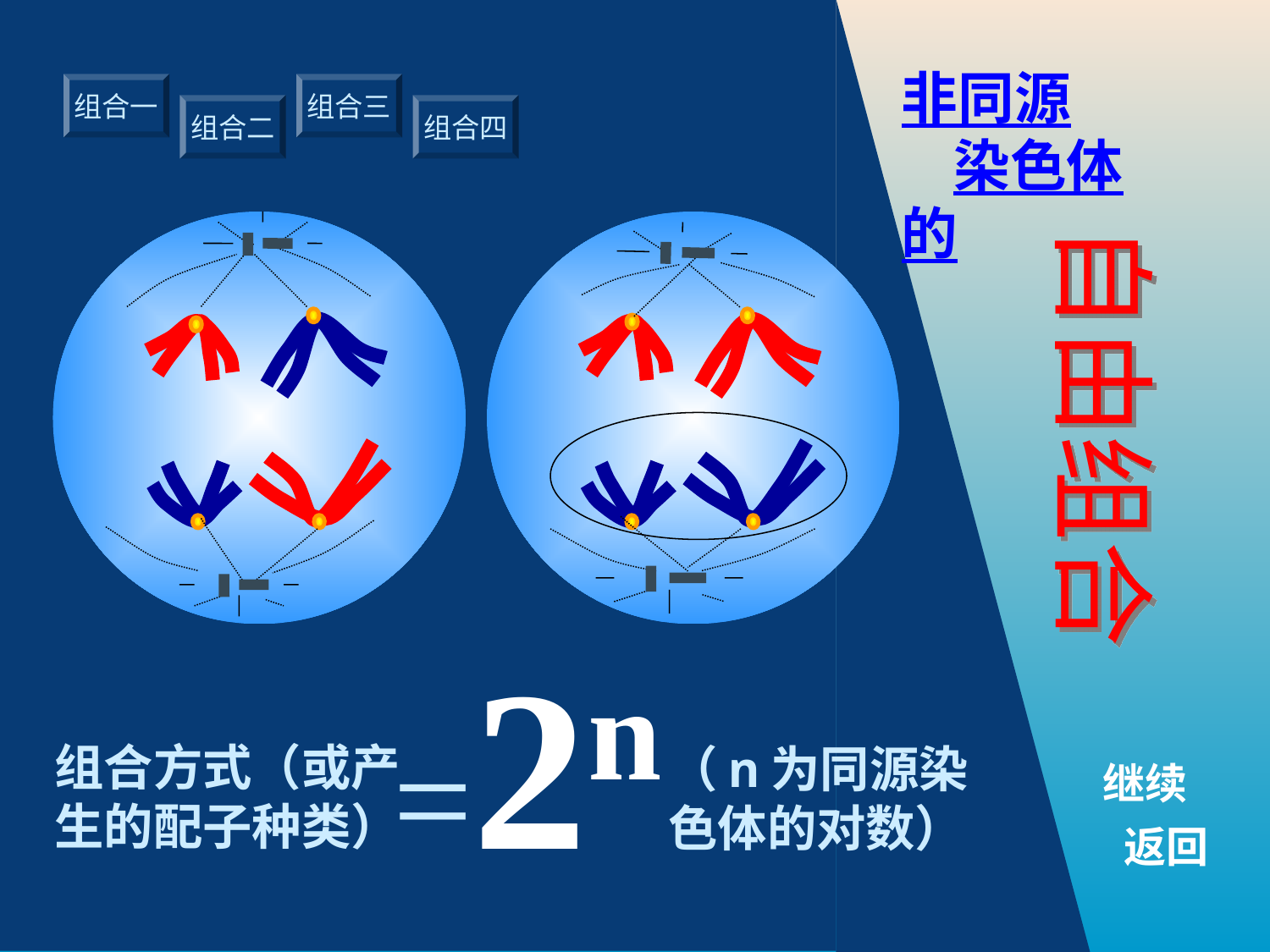

非同源
   染色体的
组合一
组合三
组合二
组合四

自由组合

=2n
组合方式（或产生的配子种类）
（n为同源染色体的对数）
继续
返回